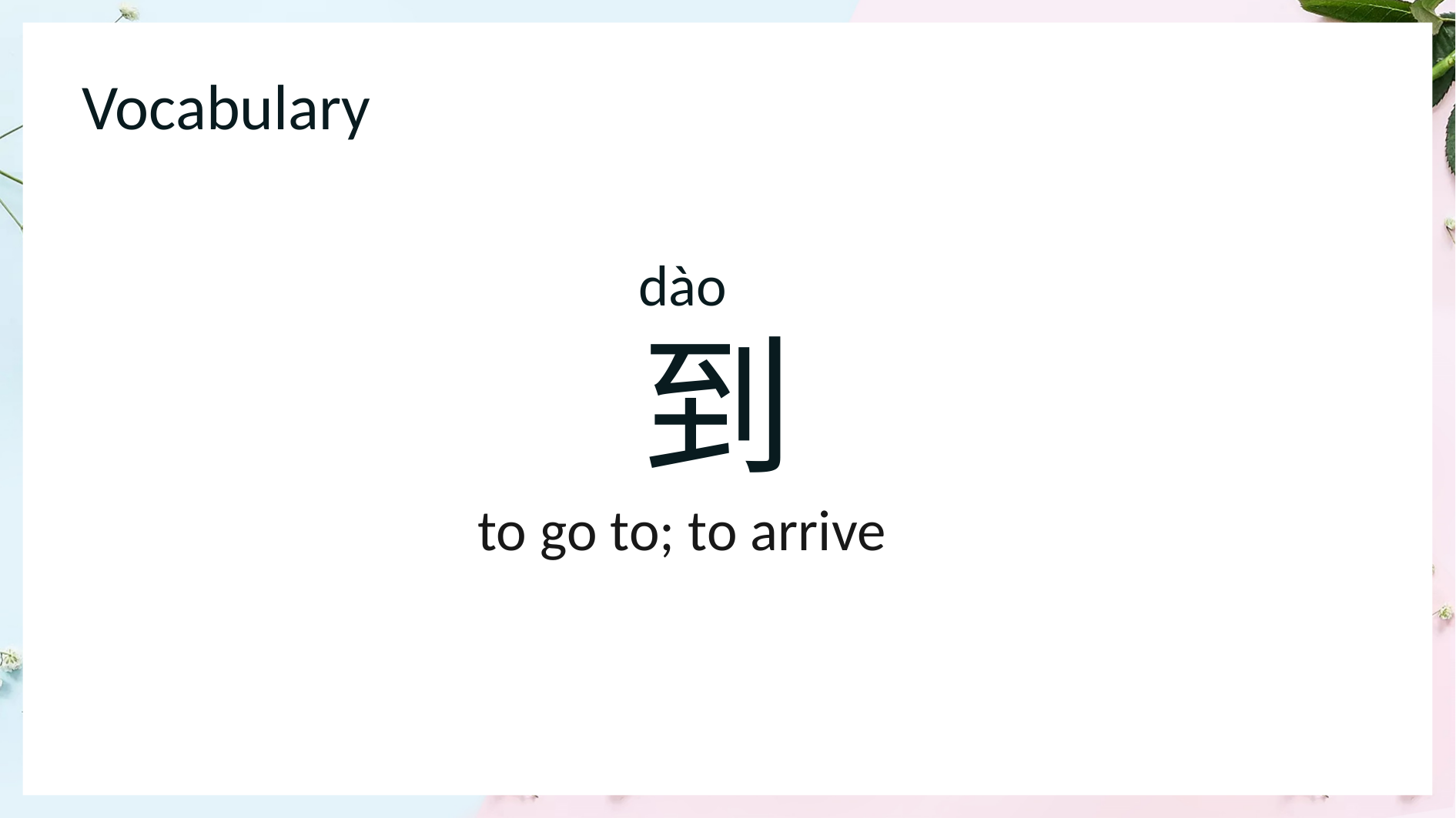

Vocabulary
          dào
  到
1
to go to; to arrive